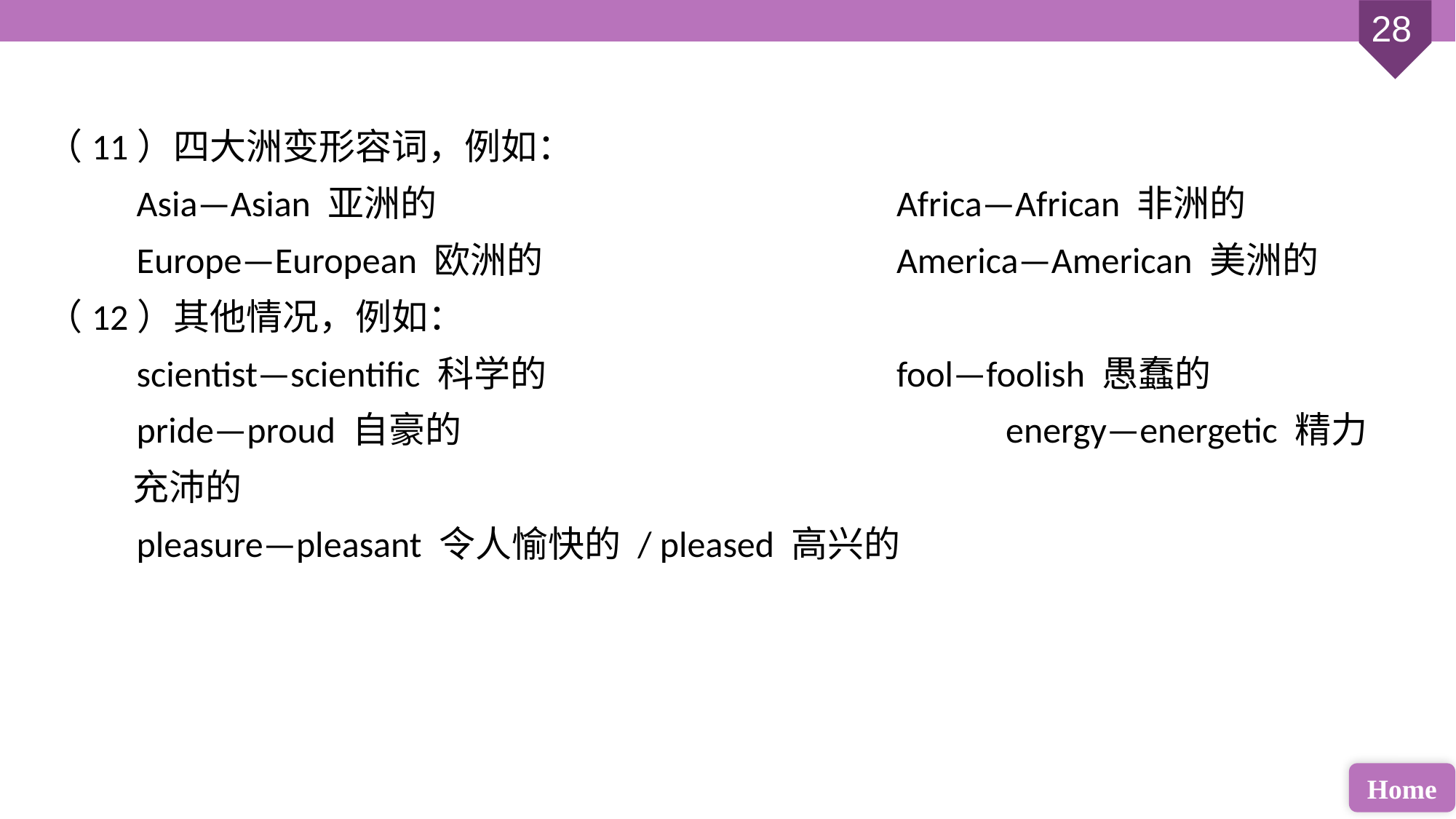

（11）四大洲变形容词，例如：
           Asia—Asian 亚洲的 					Africa—African 非洲的
           Europe—European 欧洲的 				America—American 美洲的
（12）其他情况，例如：
           scientist—scientific 科学的 				fool—foolish 愚蠢的
           pride—proud 自豪的 					energy—energetic 精力充沛的
           pleasure—pleasant 令人愉快的 / pleased 高兴的